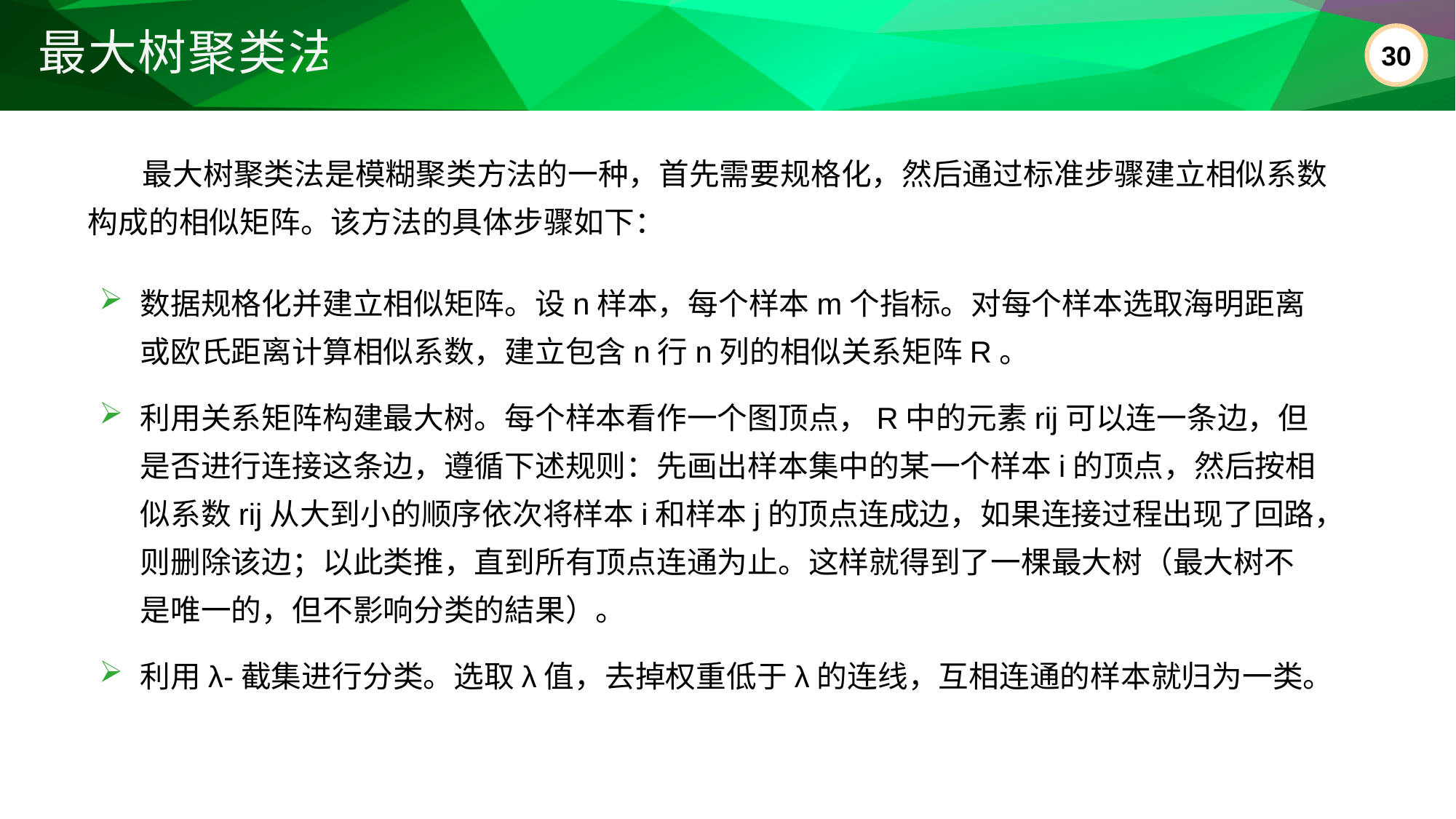

最大树聚类法
最大树聚类法是模糊聚类方法的一种，首先需要规格化，然后通过标准步骤建立相似系数构成的相似矩阵。该方法的具体步骤如下：
数据规格化并建立相似矩阵。设n样本，每个样本m个指标。对每个样本选取海明距离或欧氏距离计算相似系数，建立包含n行n列的相似关系矩阵R。
利用关系矩阵构建最大树。每个样本看作一个图顶点，R中的元素rij可以连一条边，但是否进行连接这条边，遵循下述规则：先画出样本集中的某一个样本i的顶点，然后按相似系数rij从大到小的顺序依次将样本i和样本j的顶点连成边，如果连接过程出现了回路，则删除该边；以此类推，直到所有顶点连通为止。这样就得到了一棵最大树（最大树不是唯一的，但不影响分类的結果）。
利用λ-截集进行分类。选取λ值，去掉权重低于λ的连线，互相连通的样本就归为一类。